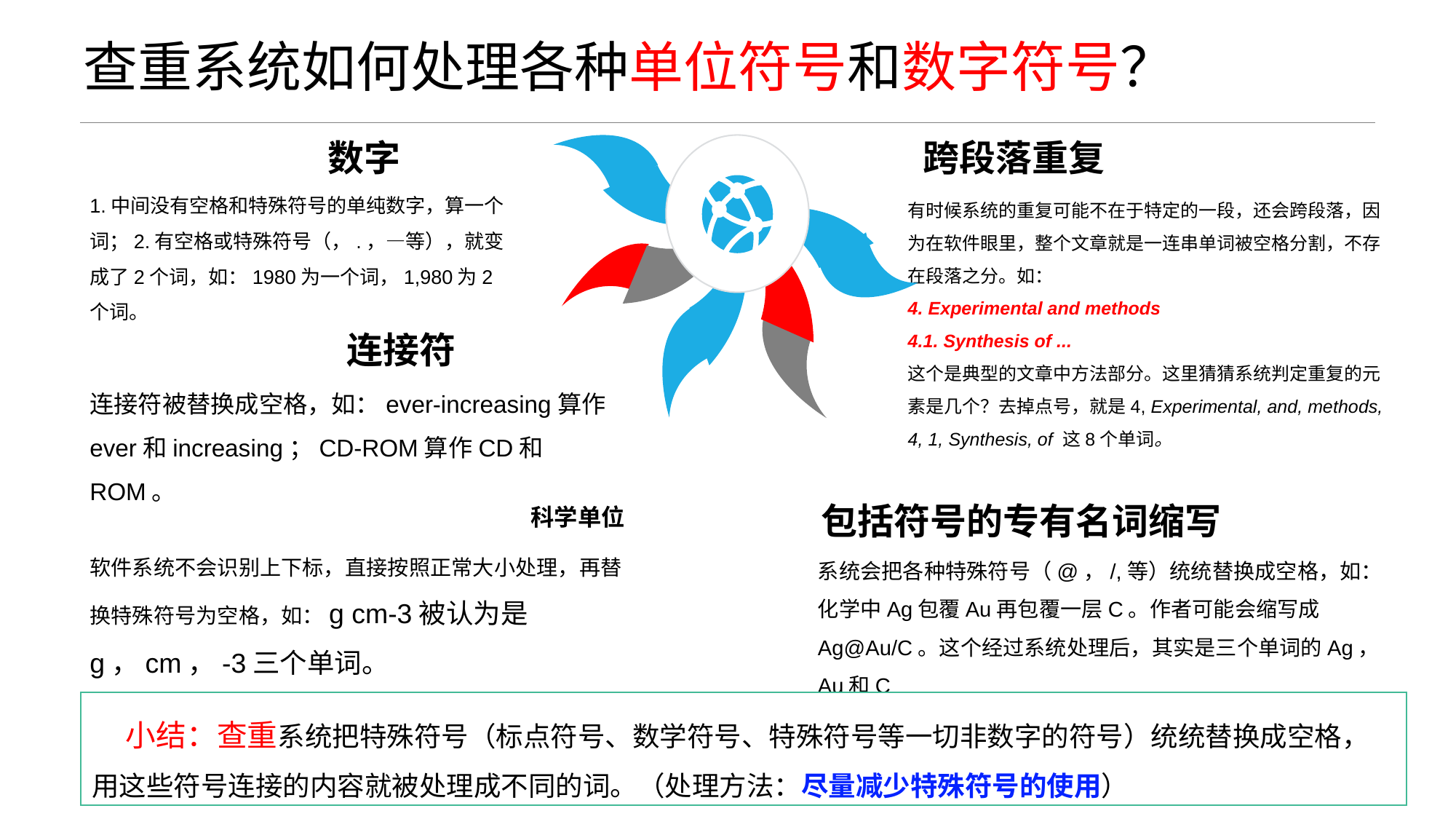

# 查重系统如何处理各种单位符号和数字符号？

跨段落重复
数字
1.中间没有空格和特殊符号的单纯数字，算一个词；2.有空格或特殊符号（，.，—等），就变成了2个词，如：1980为一个词，1,980为2个词。
有时候系统的重复可能不在于特定的一段，还会跨段落，因为在软件眼里，整个文章就是一连串单词被空格分割，不存在段落之分。如：
4. Experimental and methods
4.1. Synthesis of ...
这个是典型的文章中方法部分。这里猜猜系统判定重复的元素是几个？去掉点号，就是4, Experimental, and, methods, 4, 1, Synthesis, of 这8个单词。
连接符
连接符被替换成空格，如：ever-increasing算作ever和increasing；CD-ROM算作CD和ROM。
科学单位
包括符号的专有名词缩写
软件系统不会识别上下标，直接按照正常大小处理，再替换特殊符号为空格，如：g cm-3被认为是g，cm，-3三个单词。
系统会把各种特殊符号（@，/,等）统统替换成空格，如：化学中Ag包覆Au再包覆一层C。作者可能会缩写成Ag@Au/C。这个经过系统处理后，其实是三个单词的Ag，Au和C
    小结：查重系统把特殊符号（标点符号、数学符号、特殊符号等一切非数字的符号）统统替换成空格，用这些符号连接的内容就被处理成不同的词。（处理方法：尽量减少特殊符号的使用）